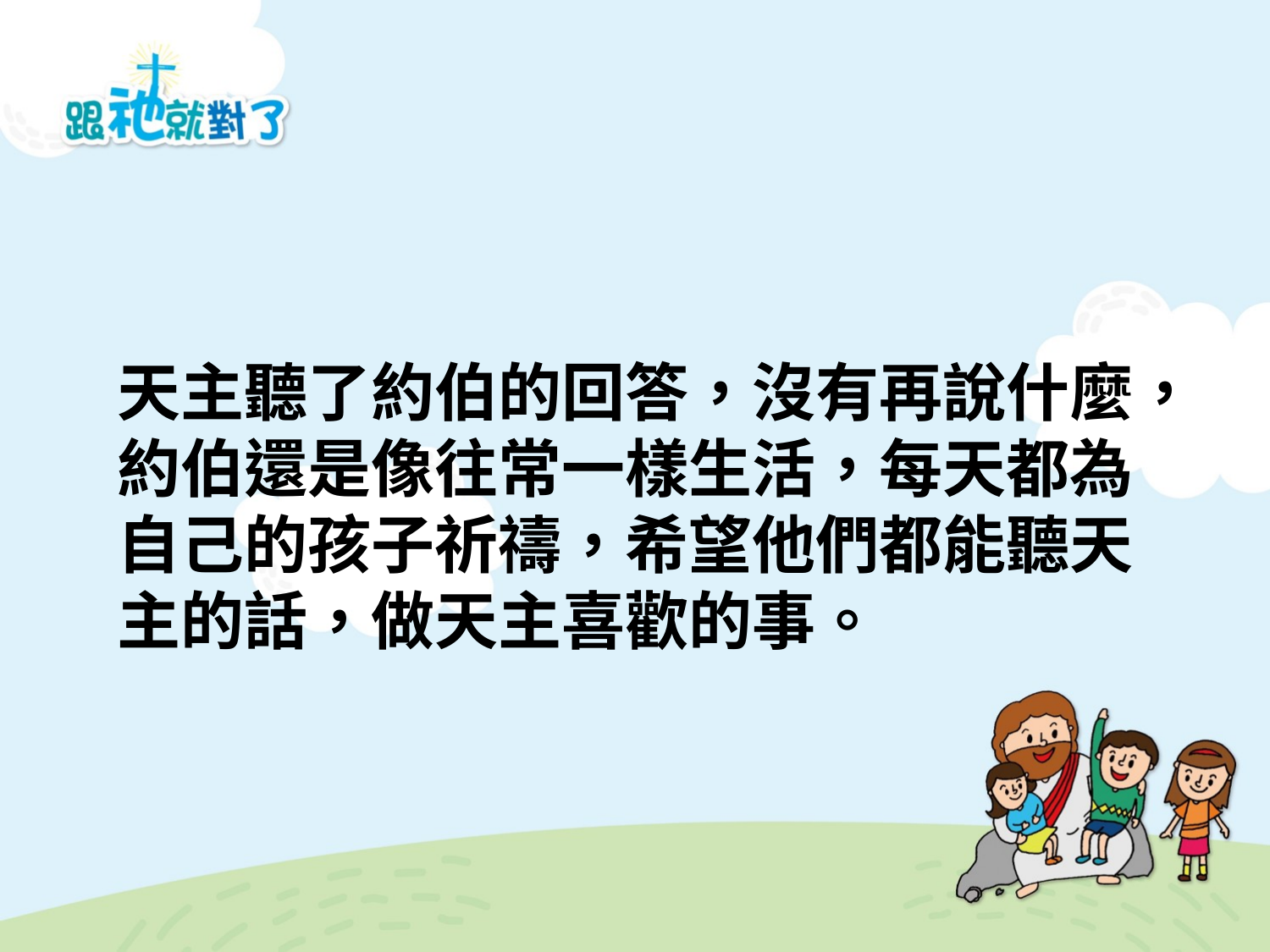

天主聽了約伯的回答，沒有再說什麼，約伯還是像往常一樣生活，每天都為自己的孩子祈禱，希望他們都能聽天主的話，做天主喜歡的事。